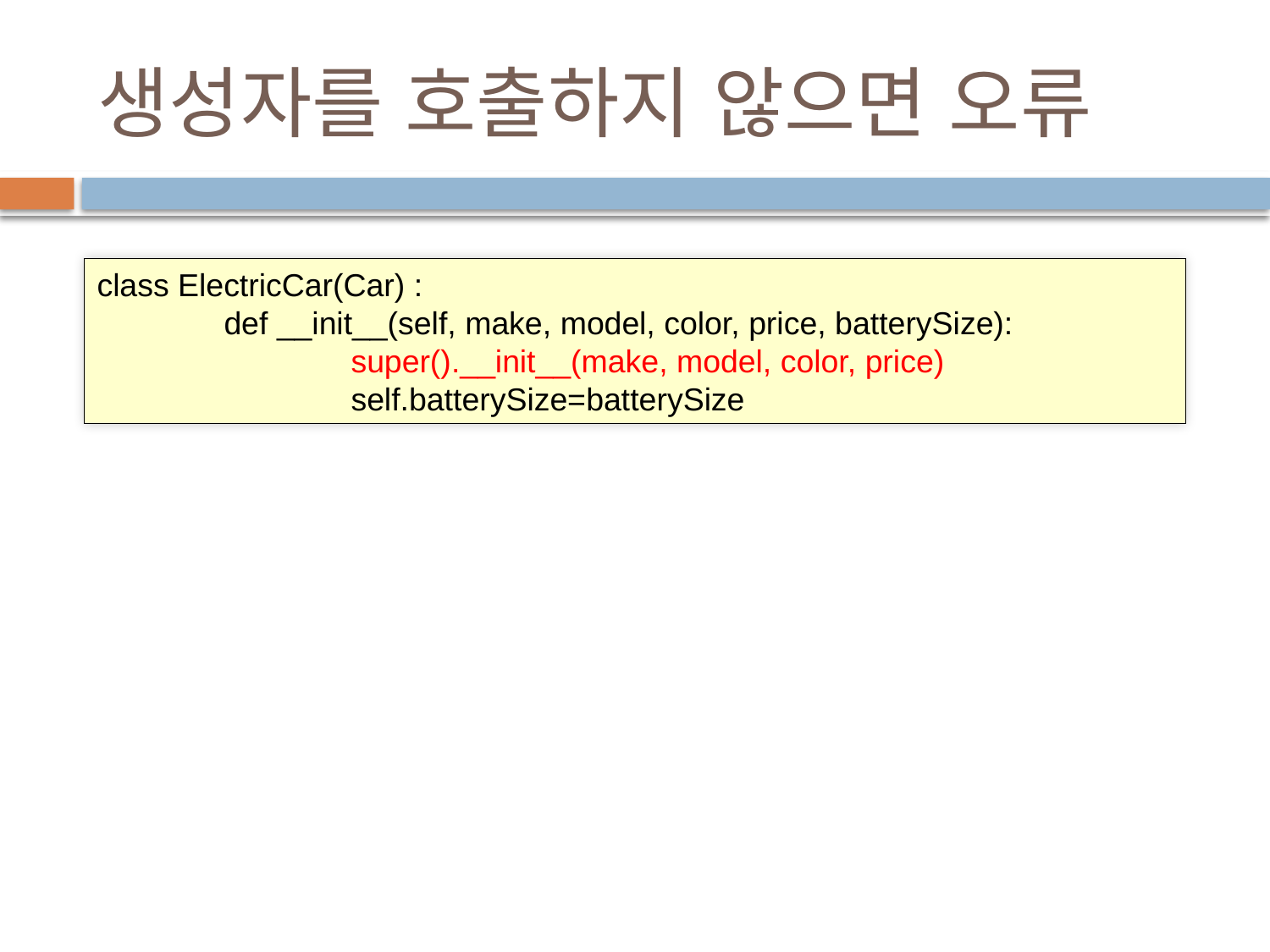

# 생성자를 호출하지 않으면 오류
class ElectricCar(Car) :
	def __init__(self, make, model, color, price, batterySize):
		super().__init__(make, model, color, price)
		self.batterySize=batterySize